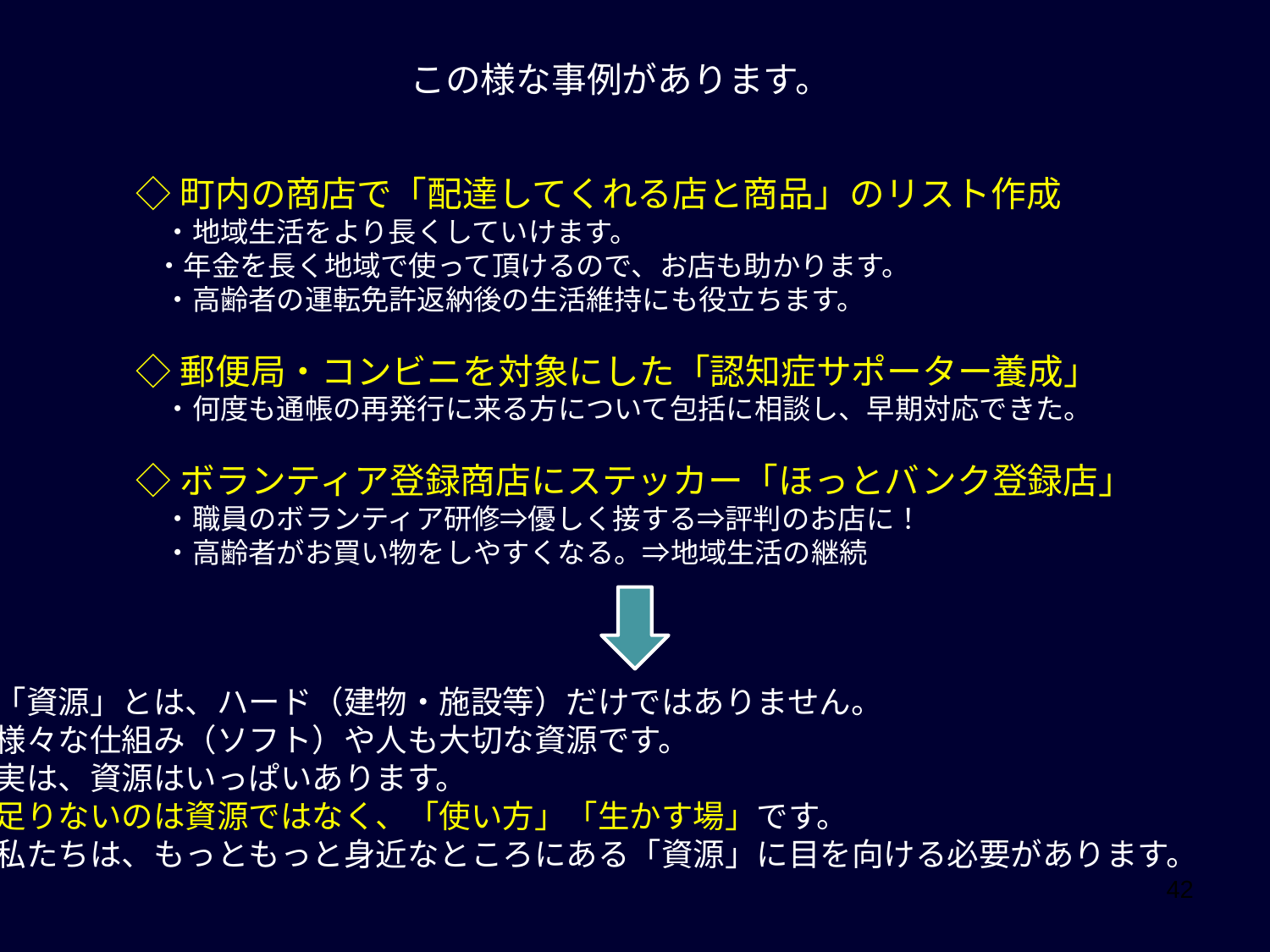

この様な事例があります。
◇町内の商店で「配達してくれる店と商品」のリスト作成
　・地域生活をより長くしていけます。
  ・年金を長く地域で使って頂けるので、お店も助かります。
　・高齢者の運転免許返納後の生活維持にも役立ちます。

◇郵便局・コンビニを対象にした「認知症サポーター養成」
　・何度も通帳の再発行に来る方について包括に相談し、早期対応できた。

◇ボランティア登録商店にステッカー「ほっとバンク登録店」
　・職員のボランティア研修⇒優しく接する⇒評判のお店に！
　・高齢者がお買い物をしやすくなる。⇒地域生活の継続

・「資源」とは、ハード（建物・施設等）だけではありません。
・様々な仕組み（ソフト）や人も大切な資源です。
・実は、資源はいっぱいあります。
・足りないのは資源ではなく、「使い方」「生かす場」です。
・私たちは、もっともっと身近なところにある「資源」に目を向ける必要があります。
42